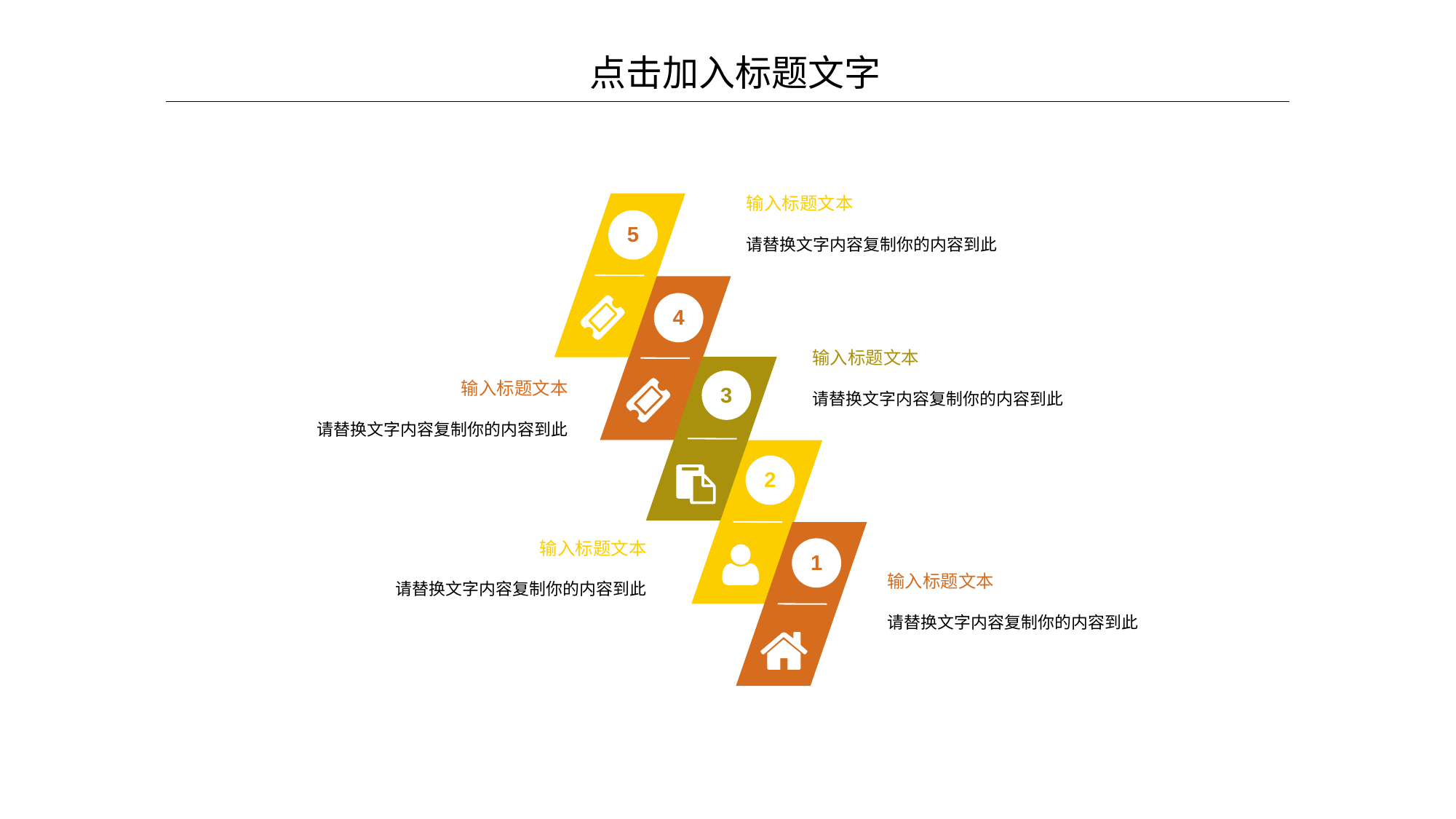

输入标题文本
请替换文字内容复制你的内容到此

5

4

输入标题文本
请替换文字内容复制你的内容到此

3

输入标题文本
请替换文字内容复制你的内容到此

2

1

输入标题文本
请替换文字内容复制你的内容到此
输入标题文本
请替换文字内容复制你的内容到此